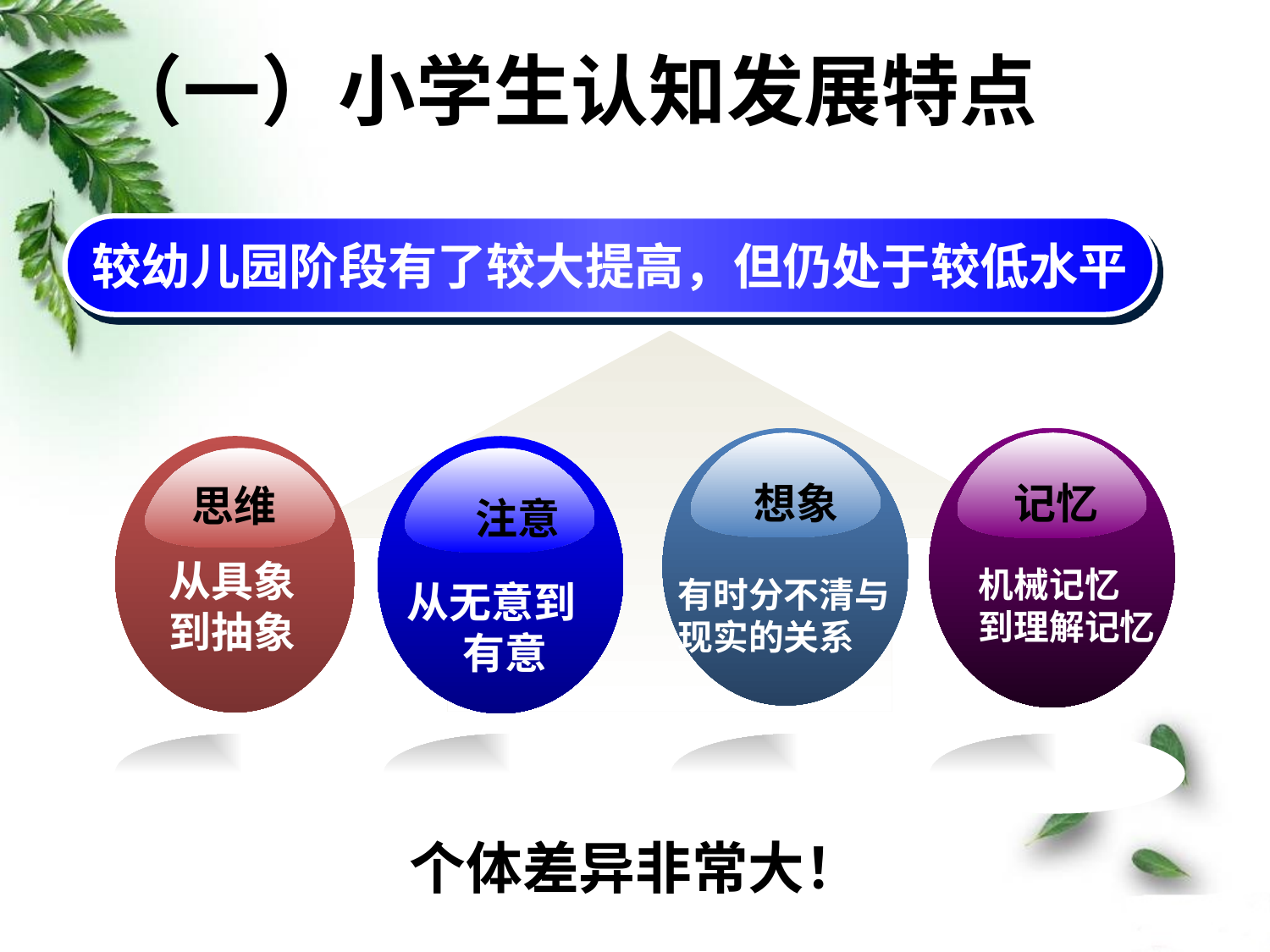

（一）小学生认知发展特点
较幼儿园阶段有了较大提高，但仍处于较低水平

      想象
有时分不清与
现实的关系

     记忆
机械记忆
到理解记忆

      思维
从具象
到抽象

       注意
从无意到    有意

个体差异非常大！